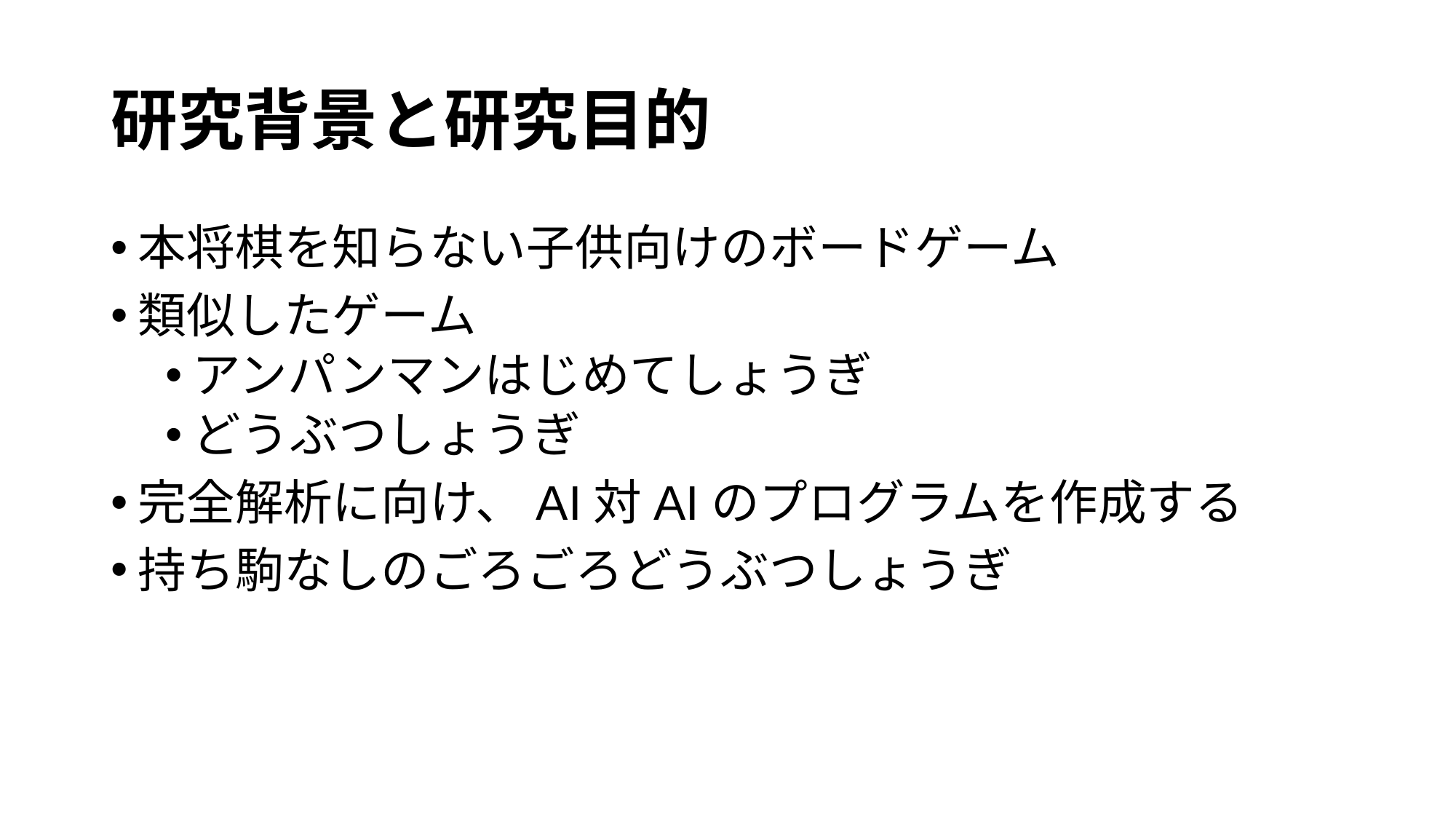

# 研究背景と研究目的
本将棋を知らない子供向けのボードゲーム
類似したゲーム
アンパンマンはじめてしょうぎ
どうぶつしょうぎ
完全解析に向け、AI対AIのプログラムを作成する
持ち駒なしのごろごろどうぶつしょうぎ